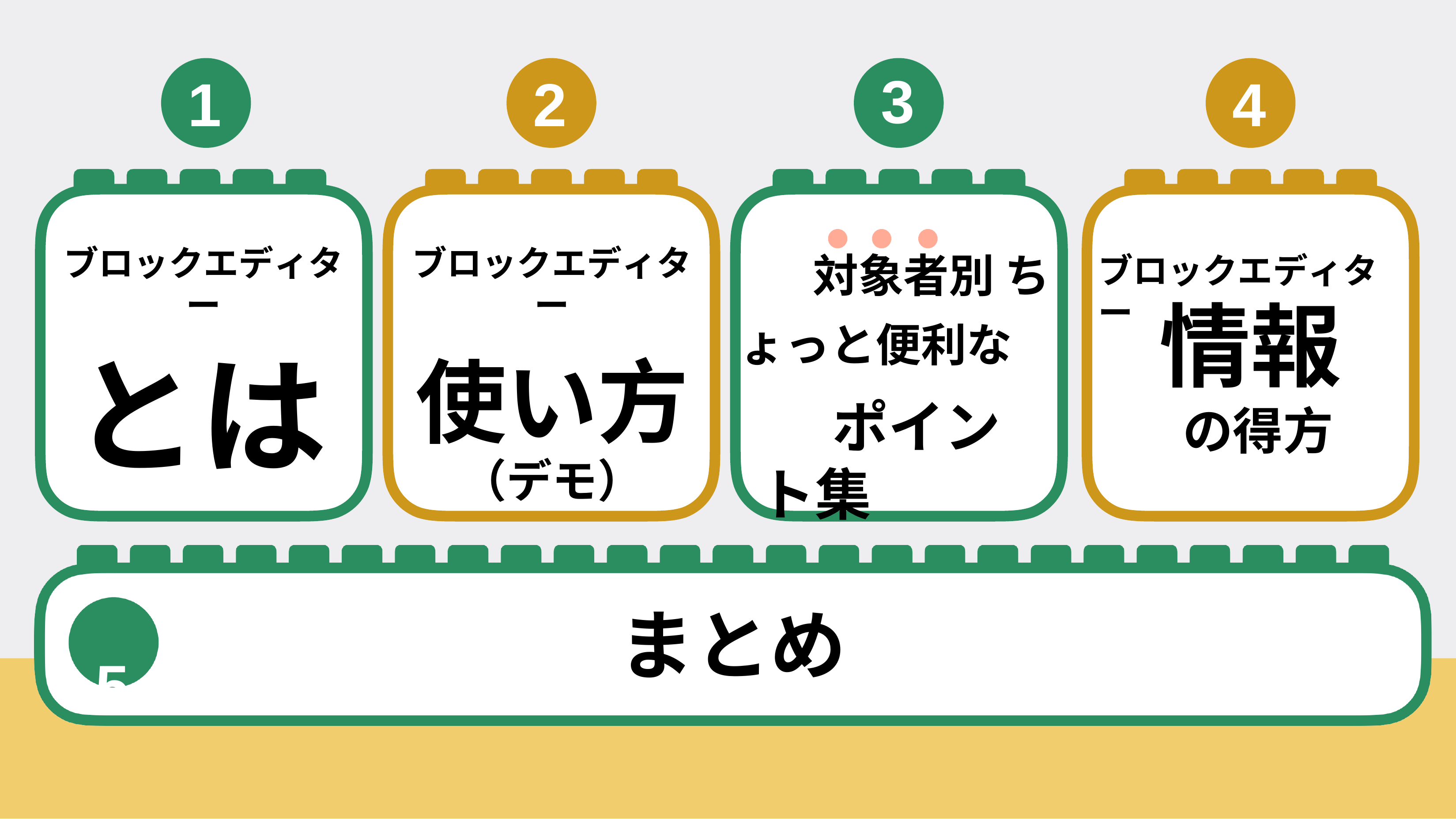

3
1
2
4

対象者別 ちょっと便利な
ポイント集
ブロックエディター
使い方
（デモ）
ブロックエディター
とは
5
ブロックエディター
情報
の得方

まとめ